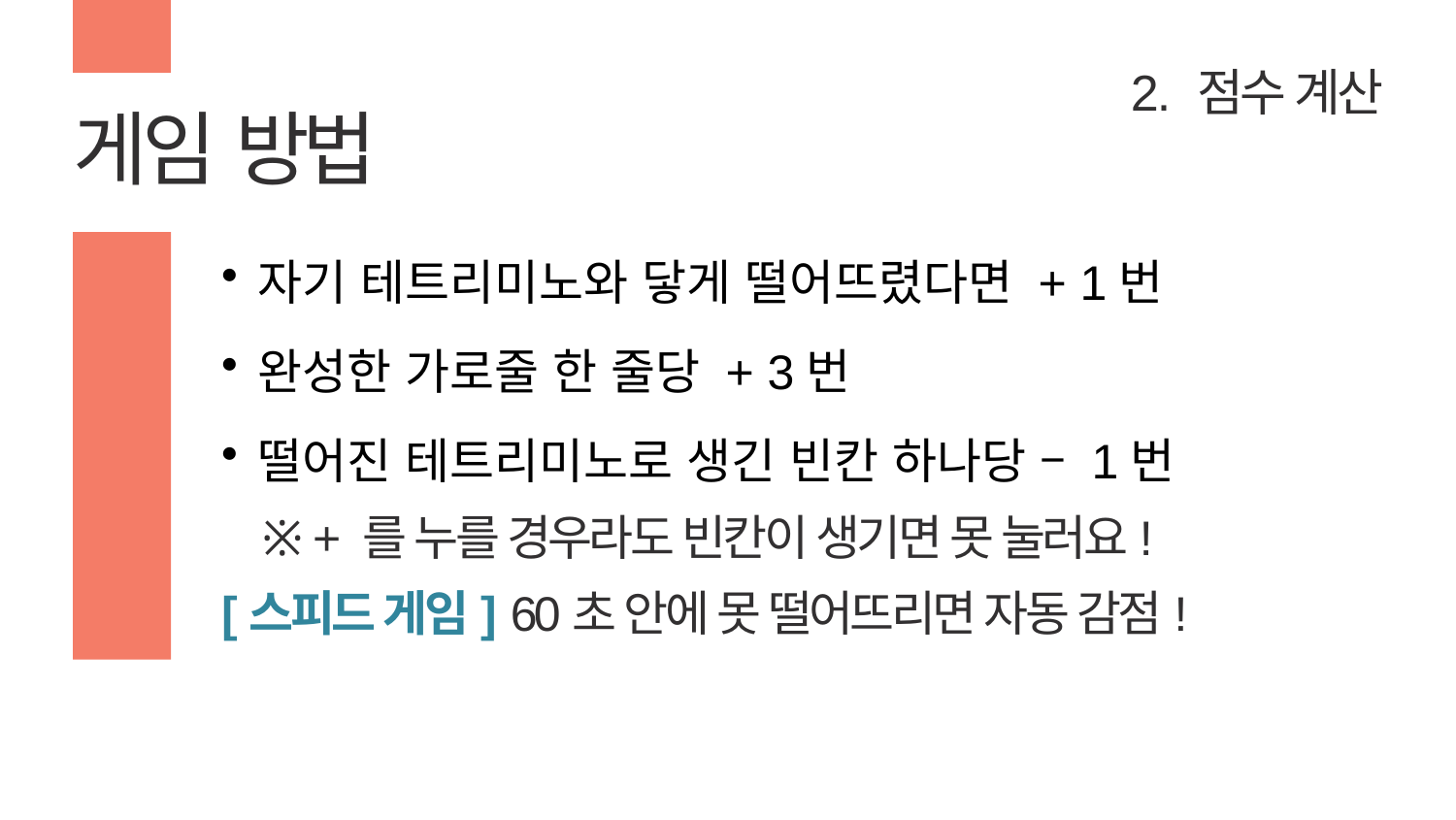

# 2. 점수 계산
게임 방법
자기 테트리미노와 닿게 떨어뜨렸다면 + 1번
완성한 가로줄 한 줄당 + 3번
떨어진 테트리미노로 생긴 빈칸 하나당 – 1번
    ※ + 를 누를 경우라도 빈칸이 생기면 못 눌러요!
[스피드 게임] 60초 안에 못 떨어뜨리면 자동 감점!